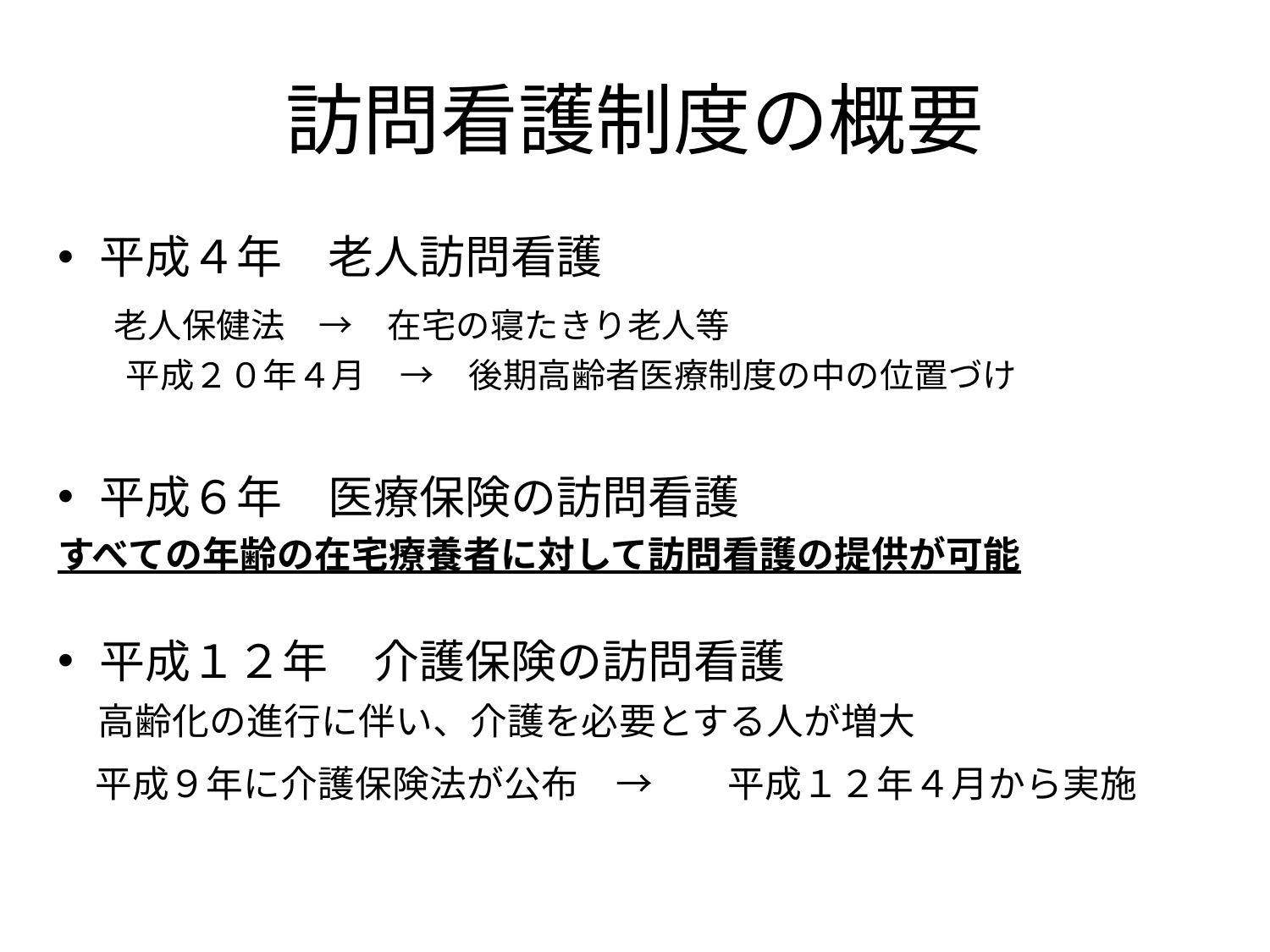

# 訪問看護制度の概要
平成４年　老人訪問看護
　 老人保健法　→　在宅の寝たきり老人等
　　平成２０年４月　→　後期高齢者医療制度の中の位置づけ

平成６年　医療保険の訪問看護
すべての年齢の在宅療養者に対して訪問看護の提供が可能

平成１２年　介護保険の訪問看護
　高齢化の進行に伴い、介護を必要とする人が増大
　平成９年に介護保険法が公布　→　　平成１２年４月から実施